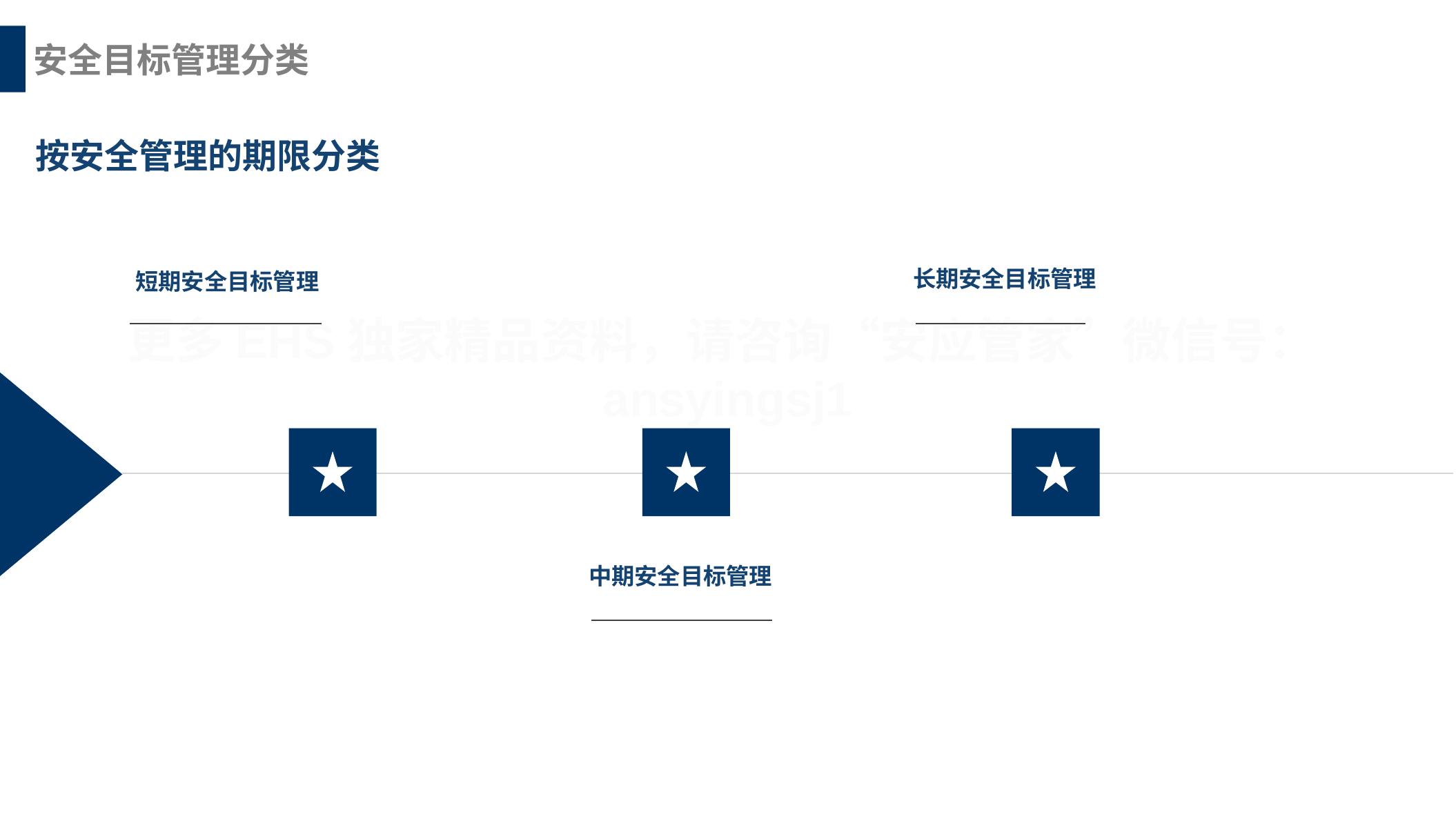

安全目标管理分类
按安全管理的期限分类
长期安全目标管理

短期安全目标管理

中期安全目标管理